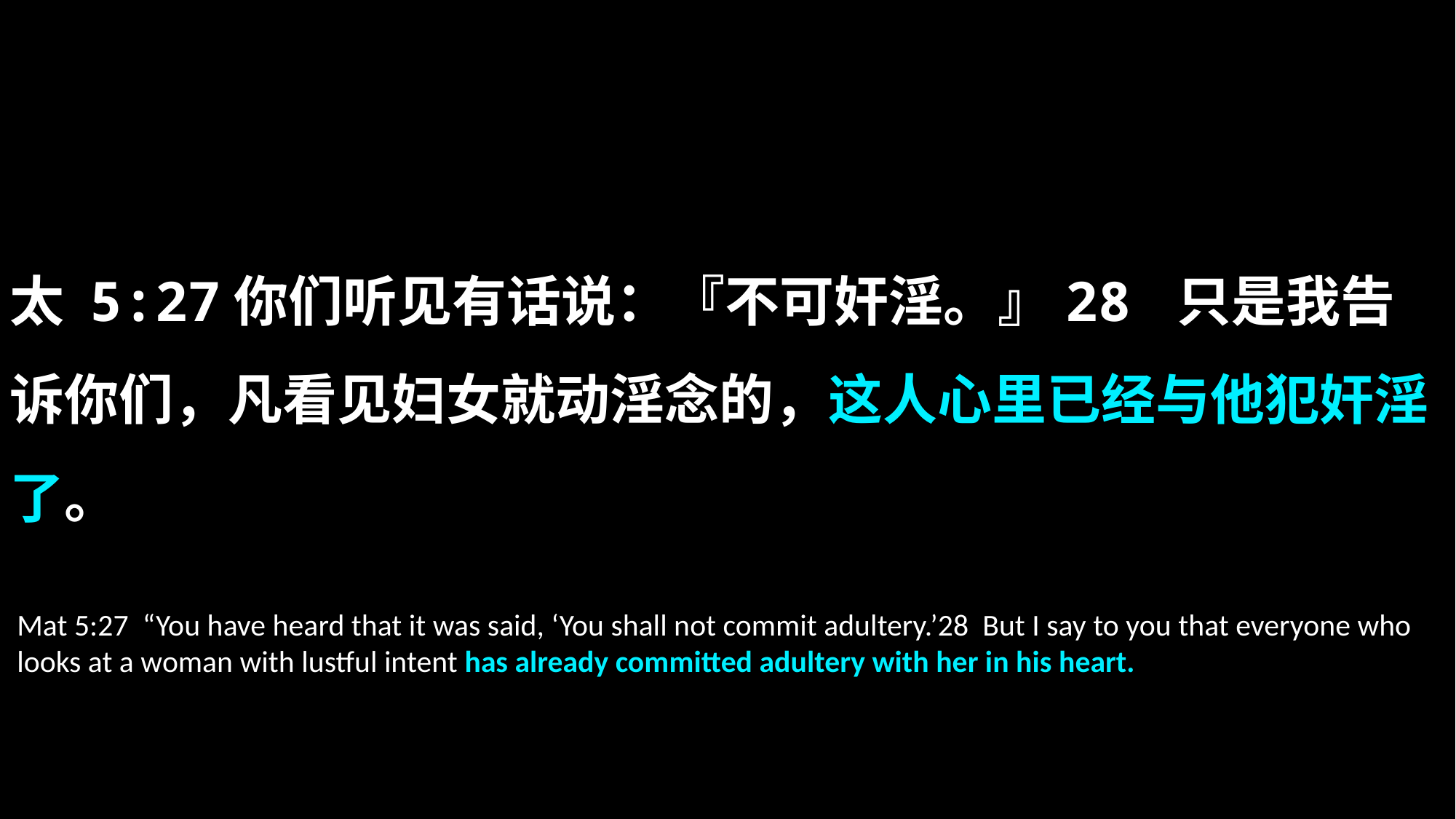

太 5:27你们听见有话说：『不可奸淫。』28 只是我告诉你们，凡看见妇女就动淫念的，这人心里已经与他犯奸淫了。
Mat 5:27  “You have heard that it was said, ‘You shall not commit adultery.’28  But I say to you that everyone who looks at a woman with lustful intent has already committed adultery with her in his heart.